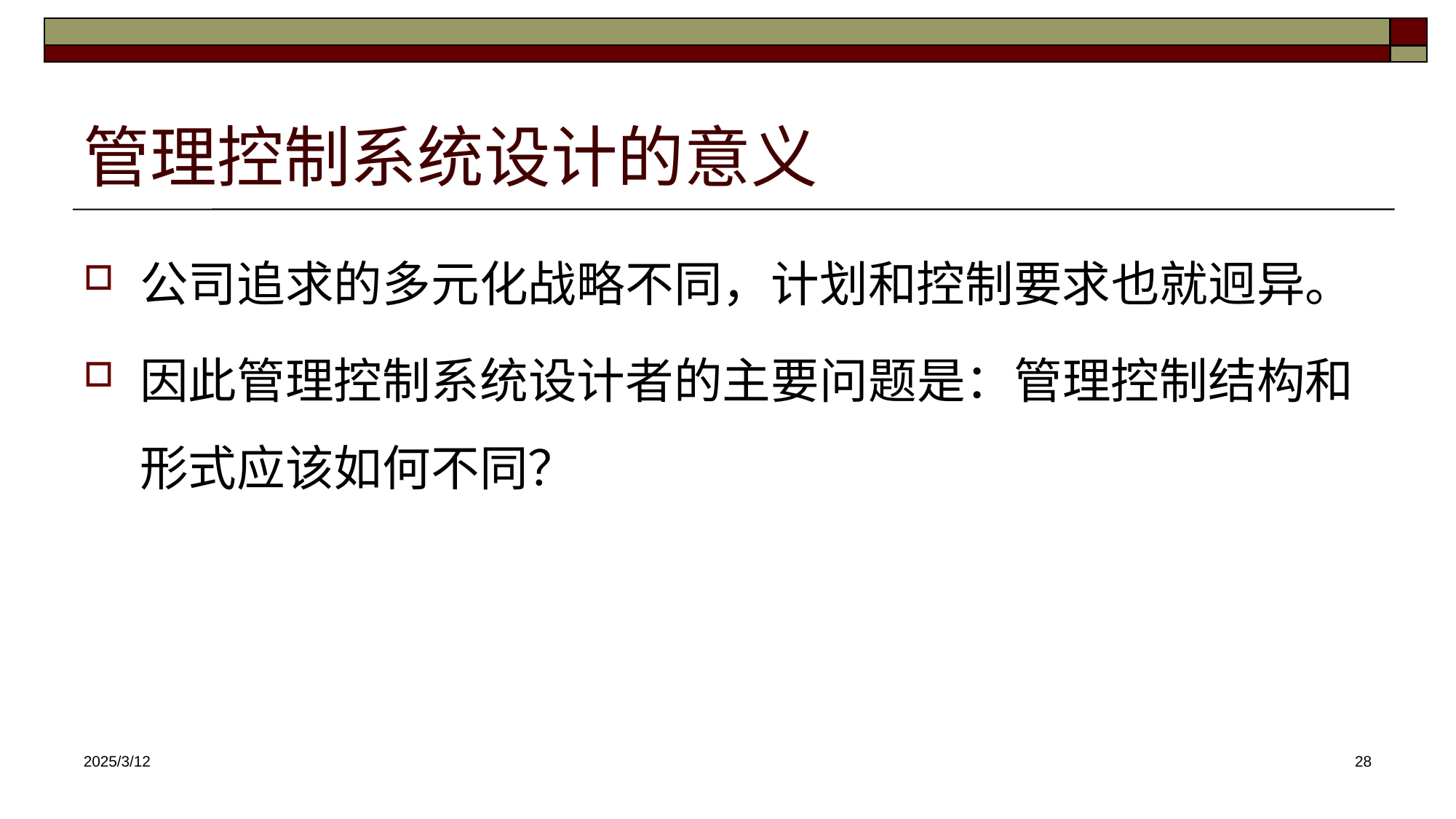

# 管理控制系统设计的意义
公司追求的多元化战略不同，计划和控制要求也就迥异。
因此管理控制系统设计者的主要问题是：管理控制结构和形式应该如何不同？

2025/3/12
28